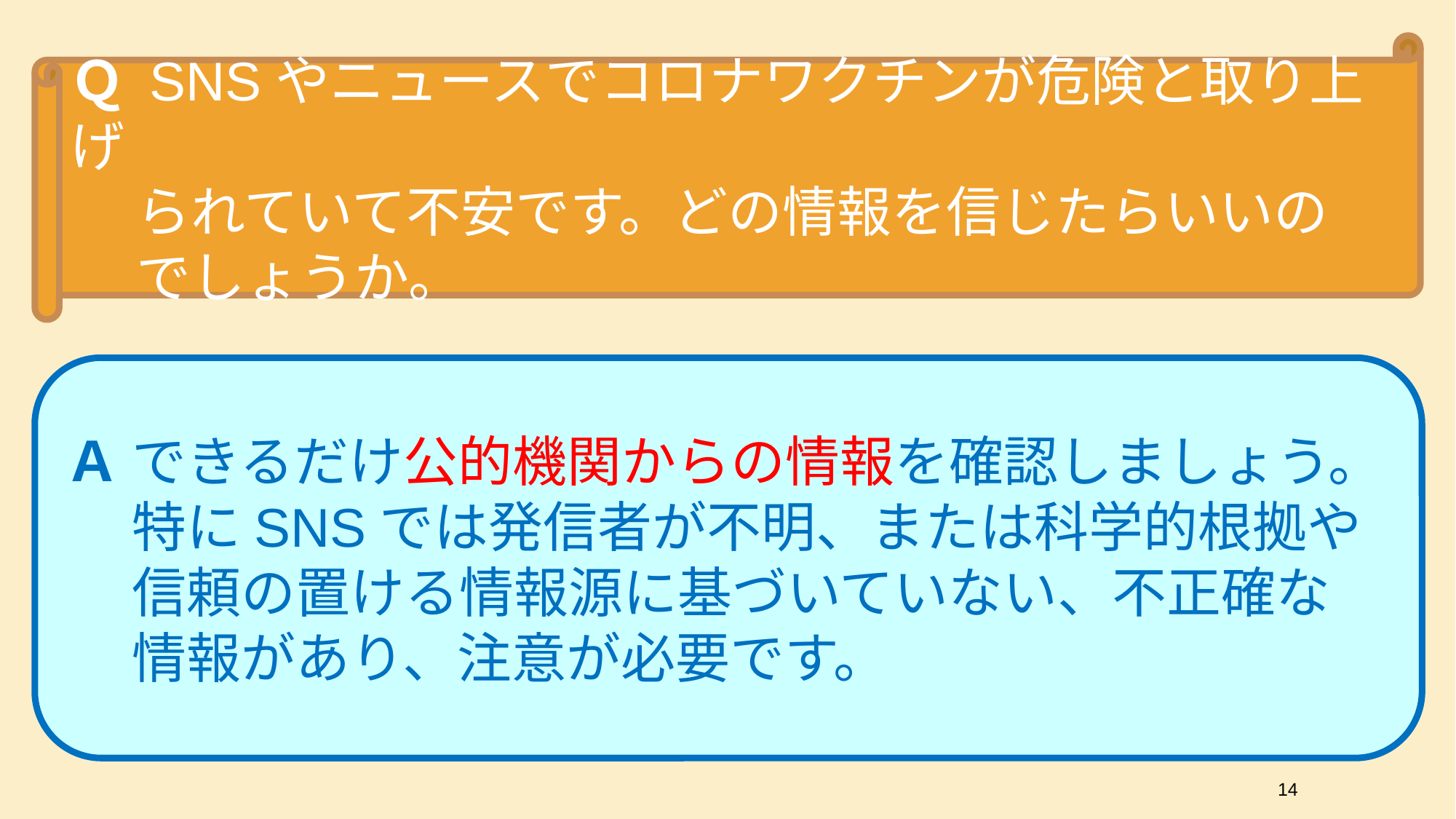

Ｑ SNSやニュースでコロナワクチンが危険と取り上げ
　 られていて不安です。どの情報を信じたらいいの
　 でしょうか。
Ａ できるだけ公的機関からの情報を確認しましょう。
　 特にSNSでは発信者が不明、または科学的根拠や
　 信頼の置ける情報源に基づいていない、不正確な
　 情報があり、注意が必要です。
14